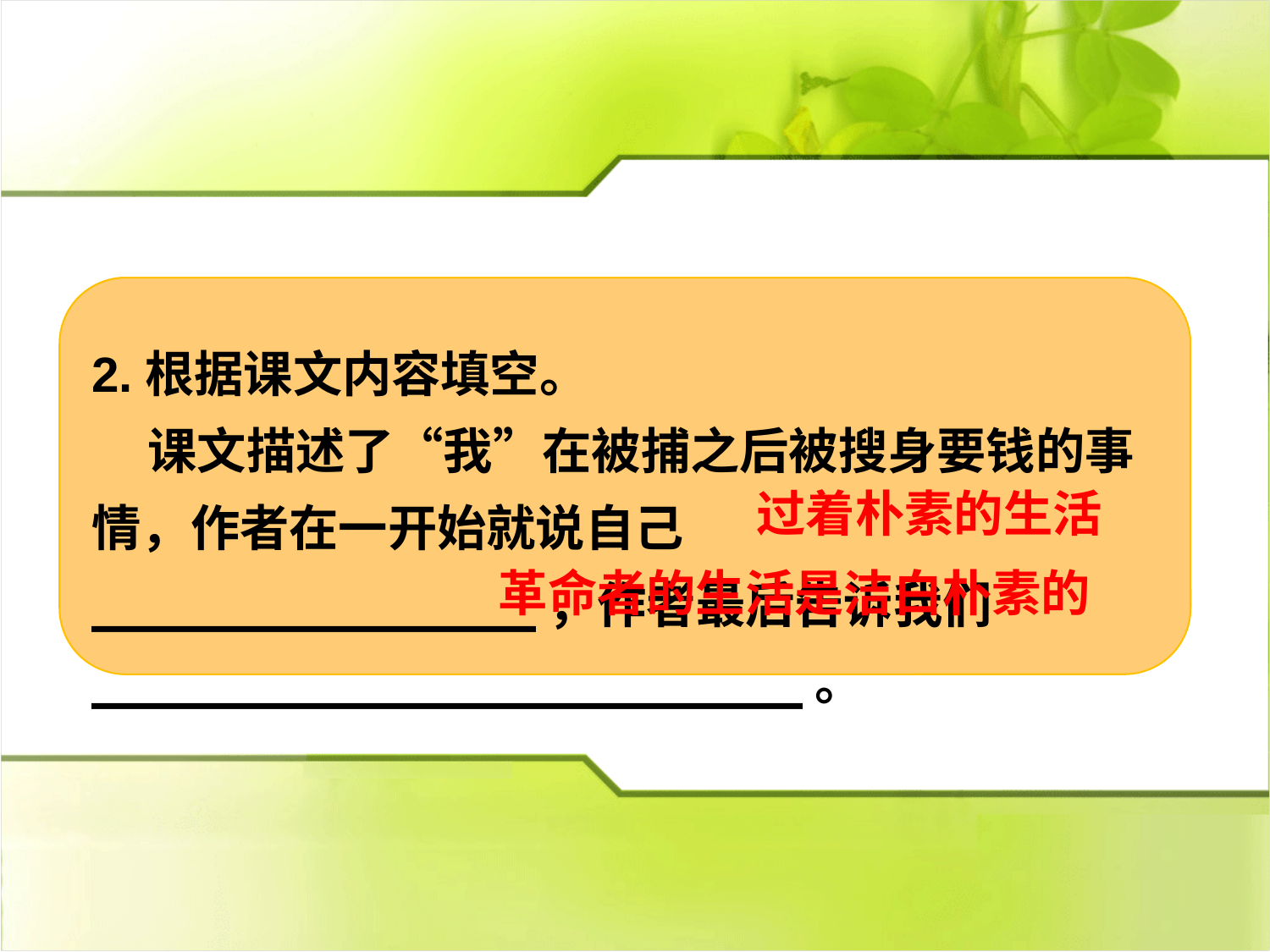

2.根据课文内容填空。
    课文描述了“我”在被捕之后被搜身要钱的事情，作者在一开始就说自己_______________，作者最后告诉我们________________________。
过着朴素的生活
革命者的生活是洁白朴素的